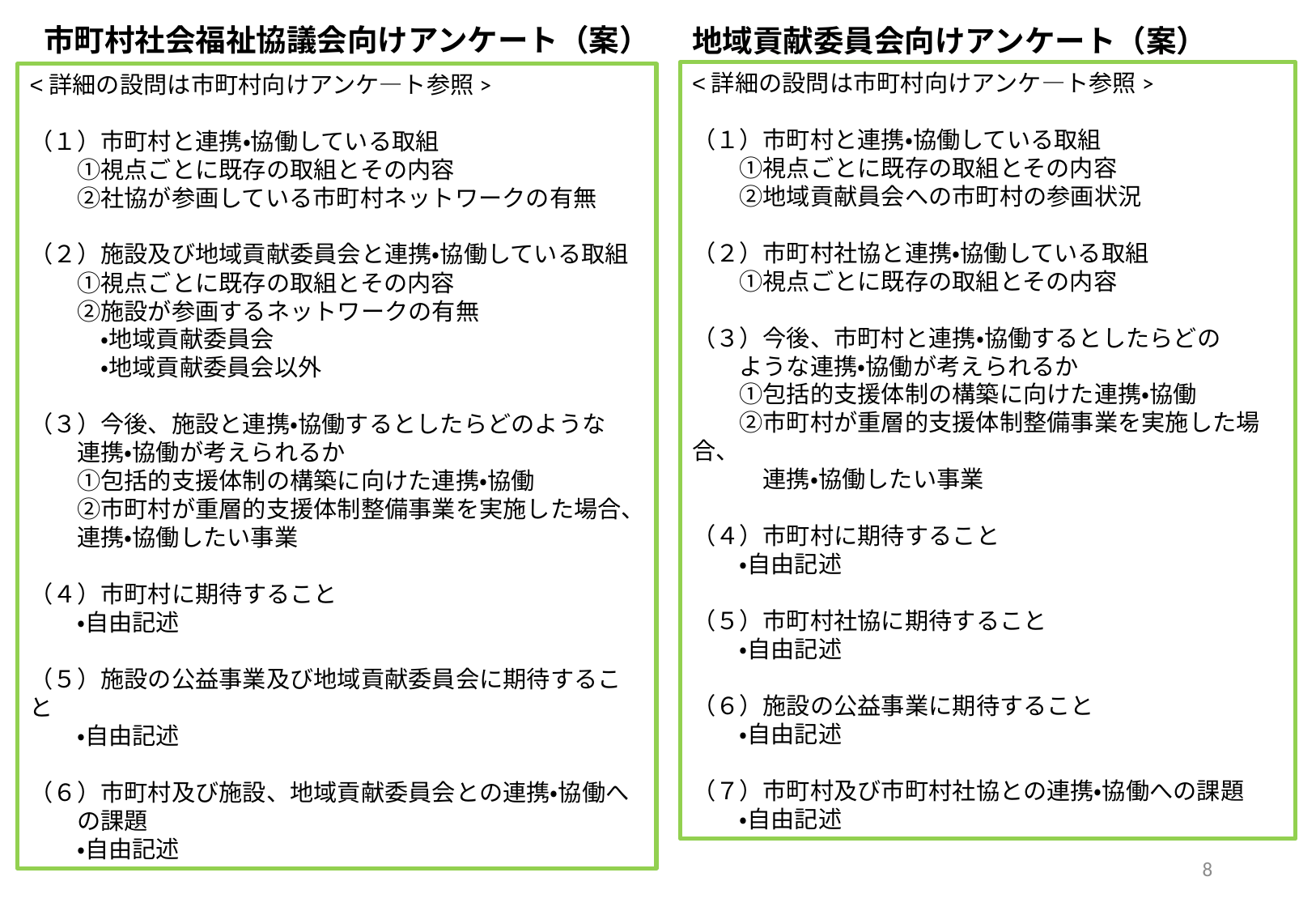

市町村社会福祉協議会向けアンケート（案）
地域貢献委員会向けアンケート（案）
<詳細の設問は市町村向けアンケ―ト参照>

（１）市町村と連携・協働している取組
　　①視点ごとに既存の取組とその内容
　　②地域貢献員会への市町村の参画状況

（２）市町村社協と連携・協働している取組
　　①視点ごとに既存の取組とその内容

（３）今後、市町村と連携・協働するとしたらどの
　　ような連携・協働が考えられるか
　　①包括的支援体制の構築に向けた連携・協働
　　②市町村が重層的支援体制整備事業を実施した場合、
　　　連携・協働したい事業

（４）市町村に期待すること
　　・自由記述

（５）市町村社協に期待すること
　　・自由記述

（６）施設の公益事業に期待すること
　　・自由記述

（７）市町村及び市町村社協との連携・協働への課題
　　・自由記述
<詳細の設問は市町村向けアンケ―ト参照>

（１）市町村と連携・協働している取組
　　①視点ごとに既存の取組とその内容
　　②社協が参画している市町村ネットワークの有無

（２）施設及び地域貢献委員会と連携・協働している取組
　　①視点ごとに既存の取組とその内容
　　②施設が参画するネットワークの有無
　　　・地域貢献委員会
　　　・地域貢献委員会以外

（３）今後、施設と連携・協働するとしたらどのような
　　連携・協働が考えられるか
　　①包括的支援体制の構築に向けた連携・協働
　　②市町村が重層的支援体制整備事業を実施した場合、
　　連携・協働したい事業

（４）市町村に期待すること
　　・自由記述

（５）施設の公益事業及び地域貢献委員会に期待すること
　　・自由記述

（６）市町村及び施設、地域貢献委員会との連携・協働へ
　　の課題
　　・自由記述
8